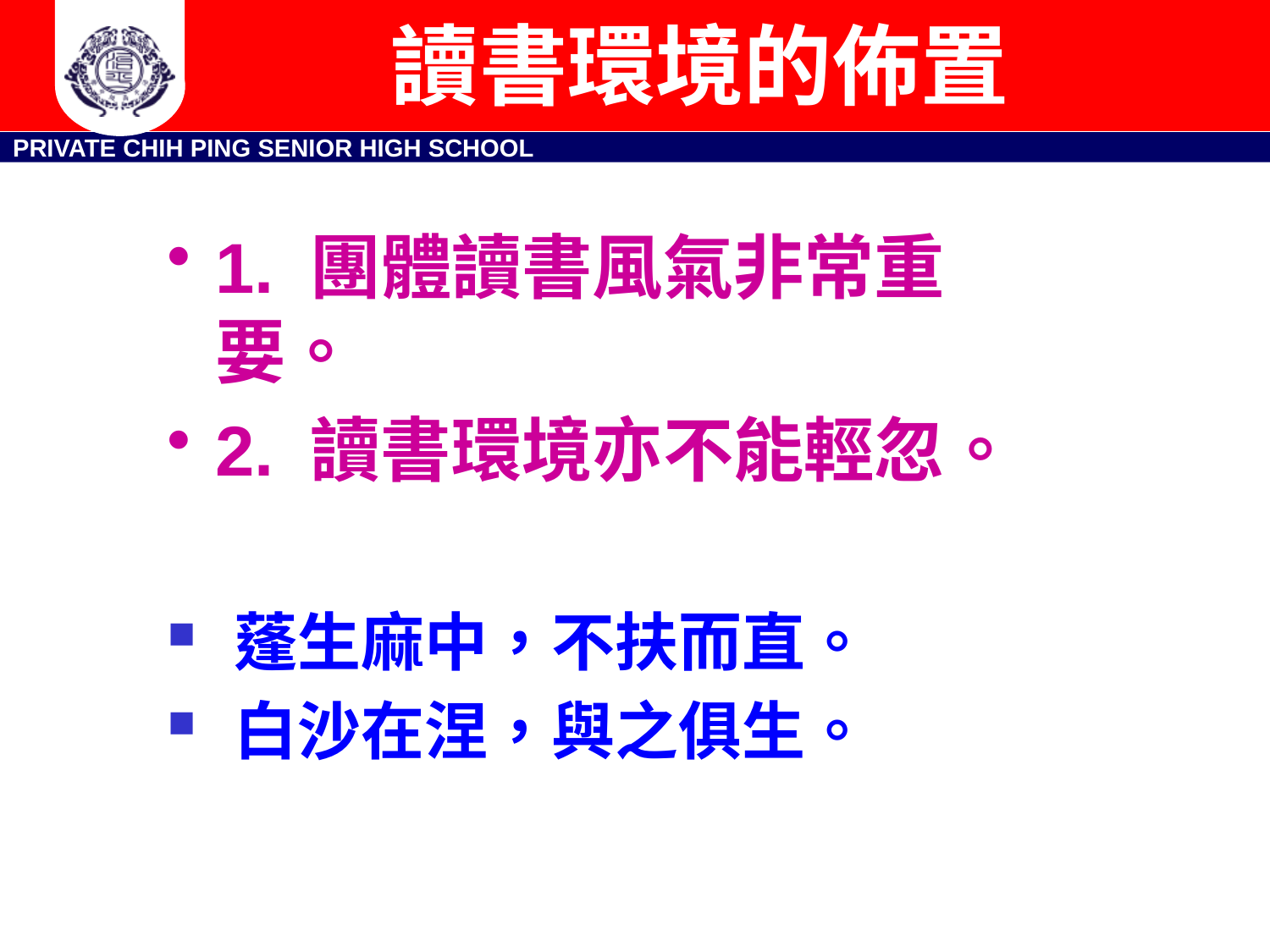

# 讀書環境的佈置
1. 團體讀書風氣非常重要。
2. 讀書環境亦不能輕忽。

蓬生麻中，不扶而直。
白沙在涅，與之俱生。